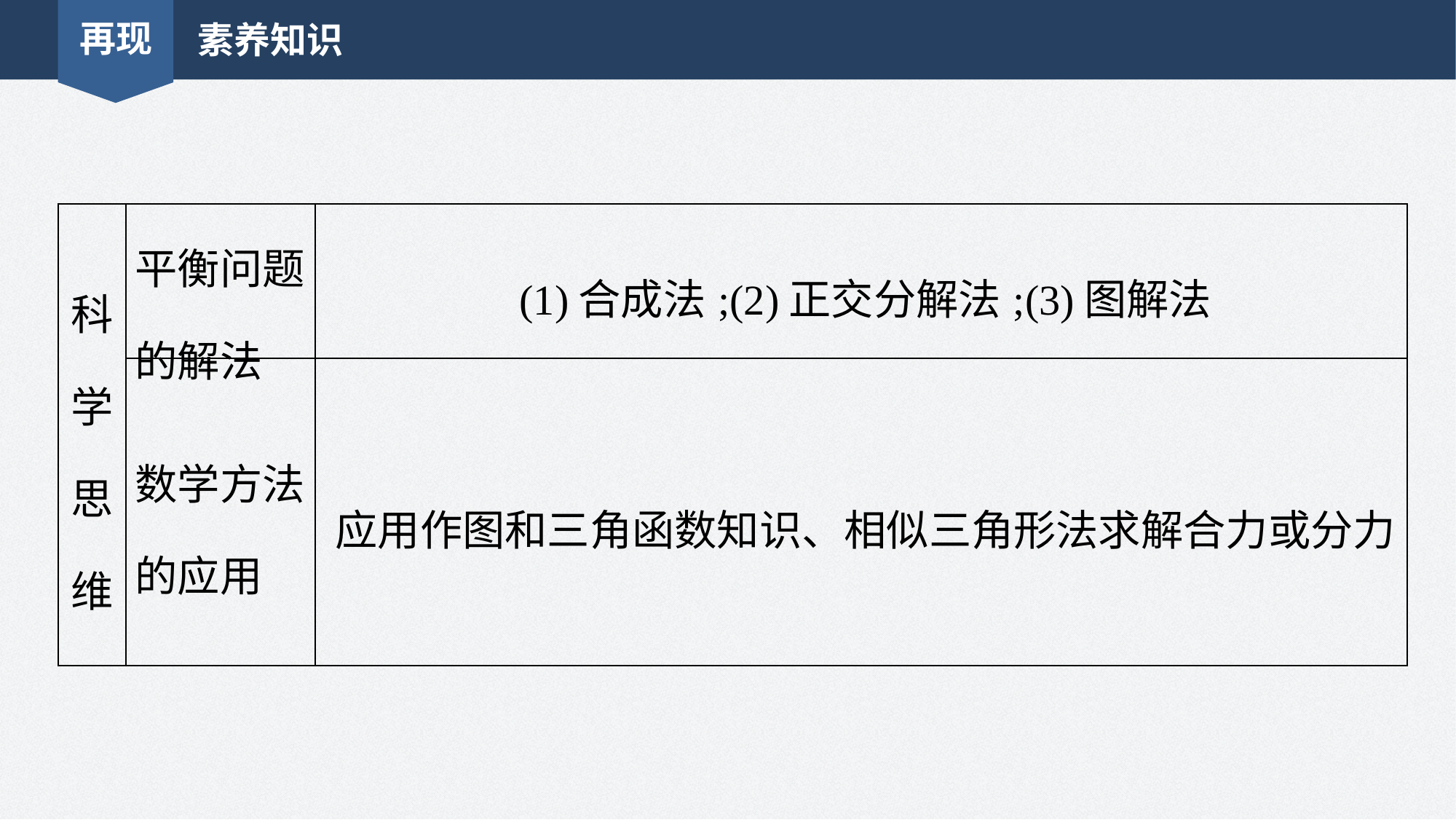

再现
素养知识
| 科学 思维 | 平衡问题 的解法 | (1)合成法;(2)正交分解法;(3)图解法 |
| --- | --- | --- |
|  | 数学方法 的应用 | 应用作图和三角函数知识、相似三角形法求解合力或分力 |